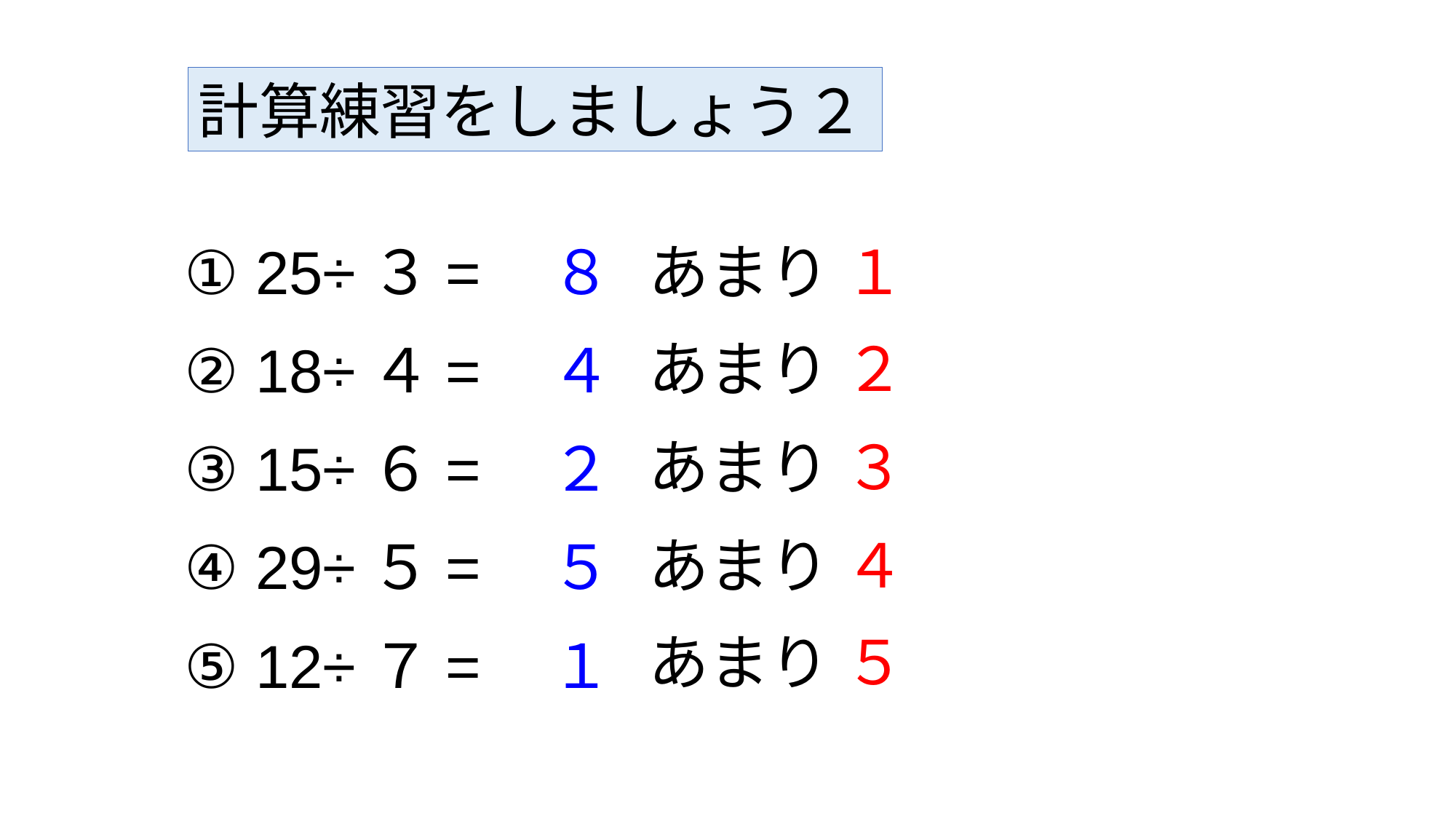

計算練習をしましょう２
① 25÷３=
８
あまり １
あまり ２
② 18÷４=
４
あまり ３
③ 15÷６=
２
あまり ４
④ 29÷５=
５
あまり ５
⑤ 12÷７=
１